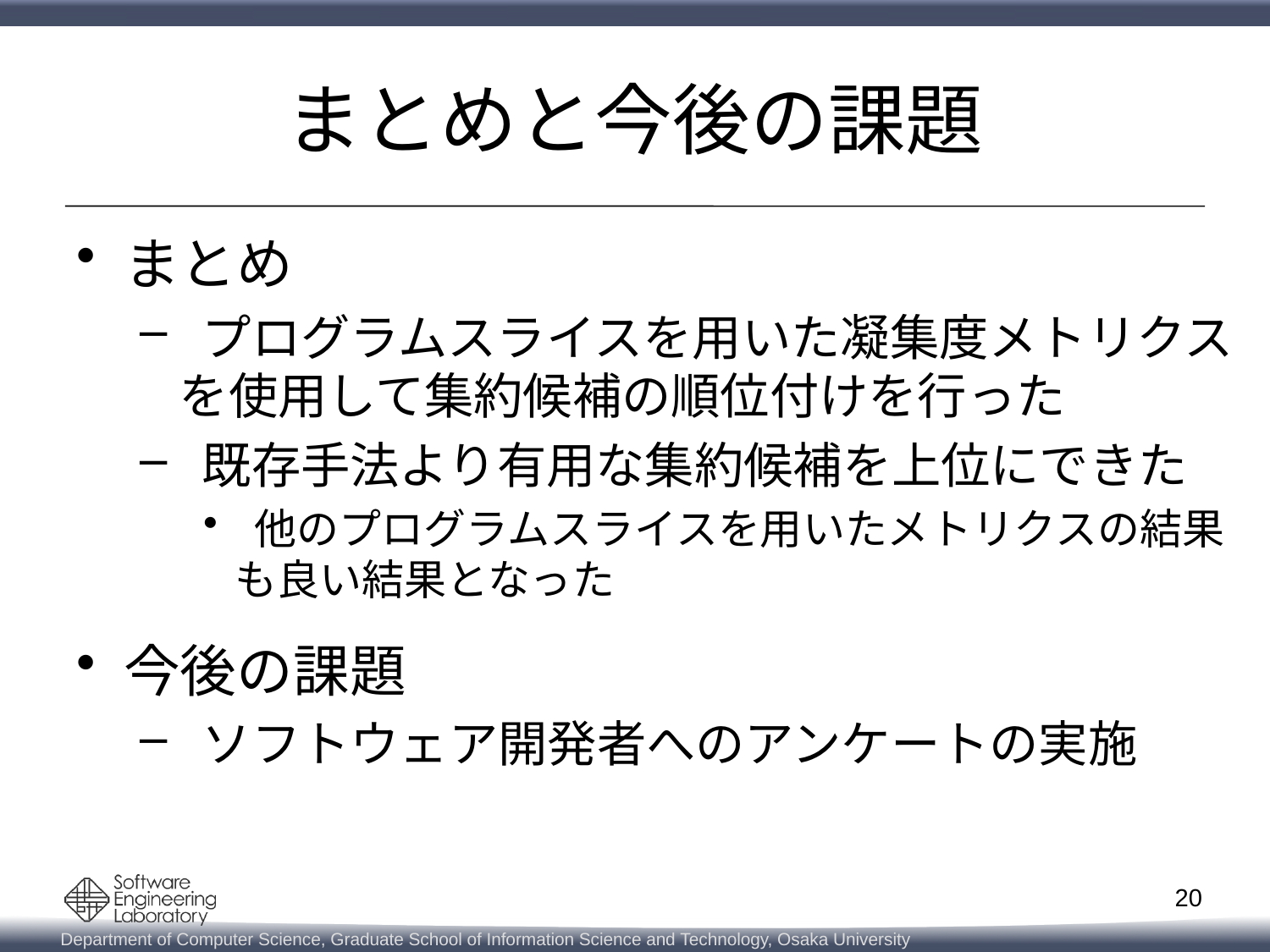

# まとめと今後の課題
まとめ
 プログラムスライスを用いた凝集度メトリクスを使用して集約候補の順位付けを行った
 既存手法より有用な集約候補を上位にできた
 他のプログラムスライスを用いたメトリクスの結果も良い結果となった
今後の課題
 ソフトウェア開発者へのアンケートの実施
20